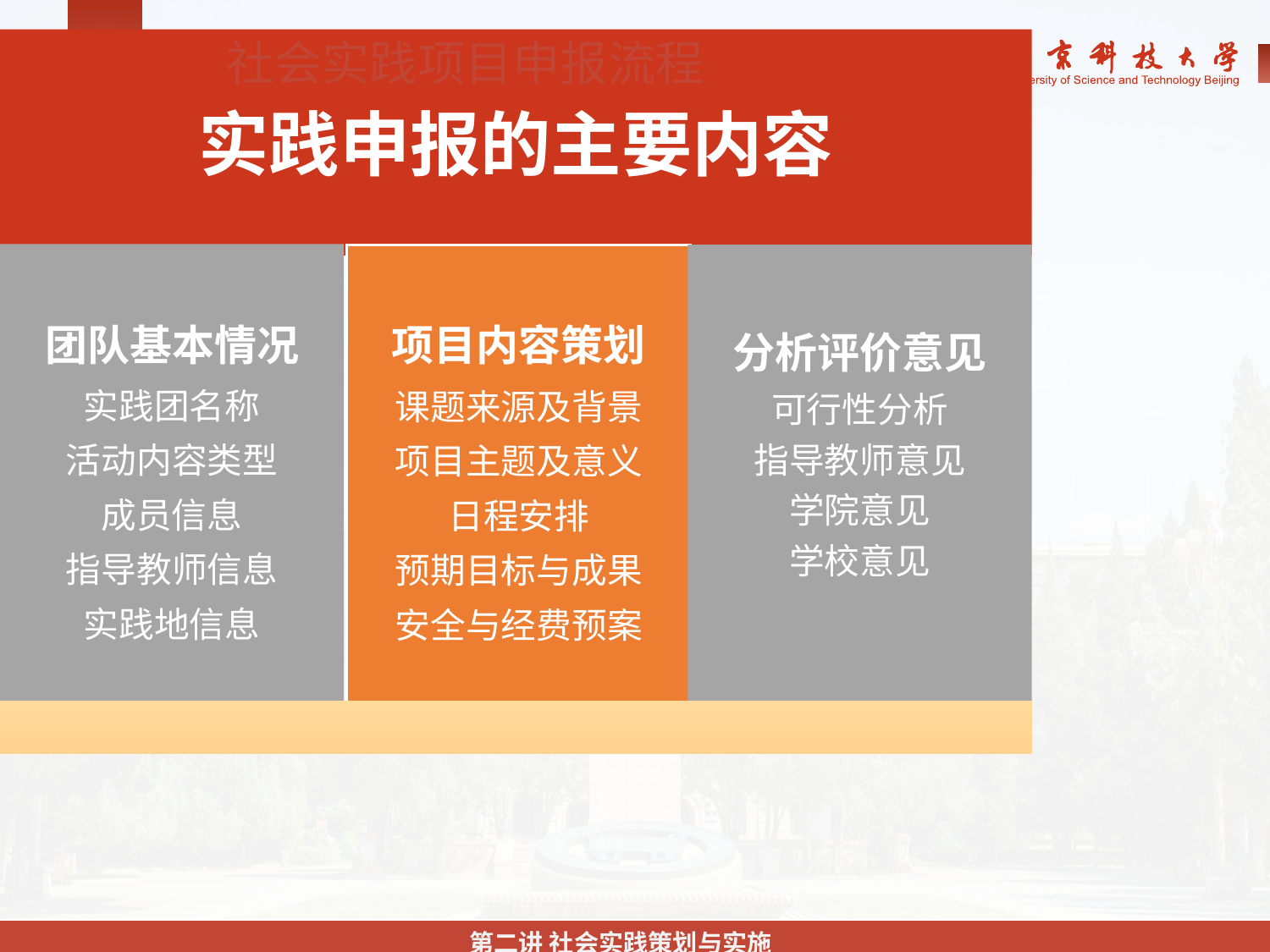

社会实践项目申报流程
实践申报的主要内容
团队基本情况
实践团名称
活动内容类型
成员信息
指导教师信息
实践地信息
项目内容策划
课题来源及背景
项目主题及意义
日程安排
预期目标与成果
安全与经费预案
分析评价意见
可行性分析
指导教师意见
学院意见
学校意见